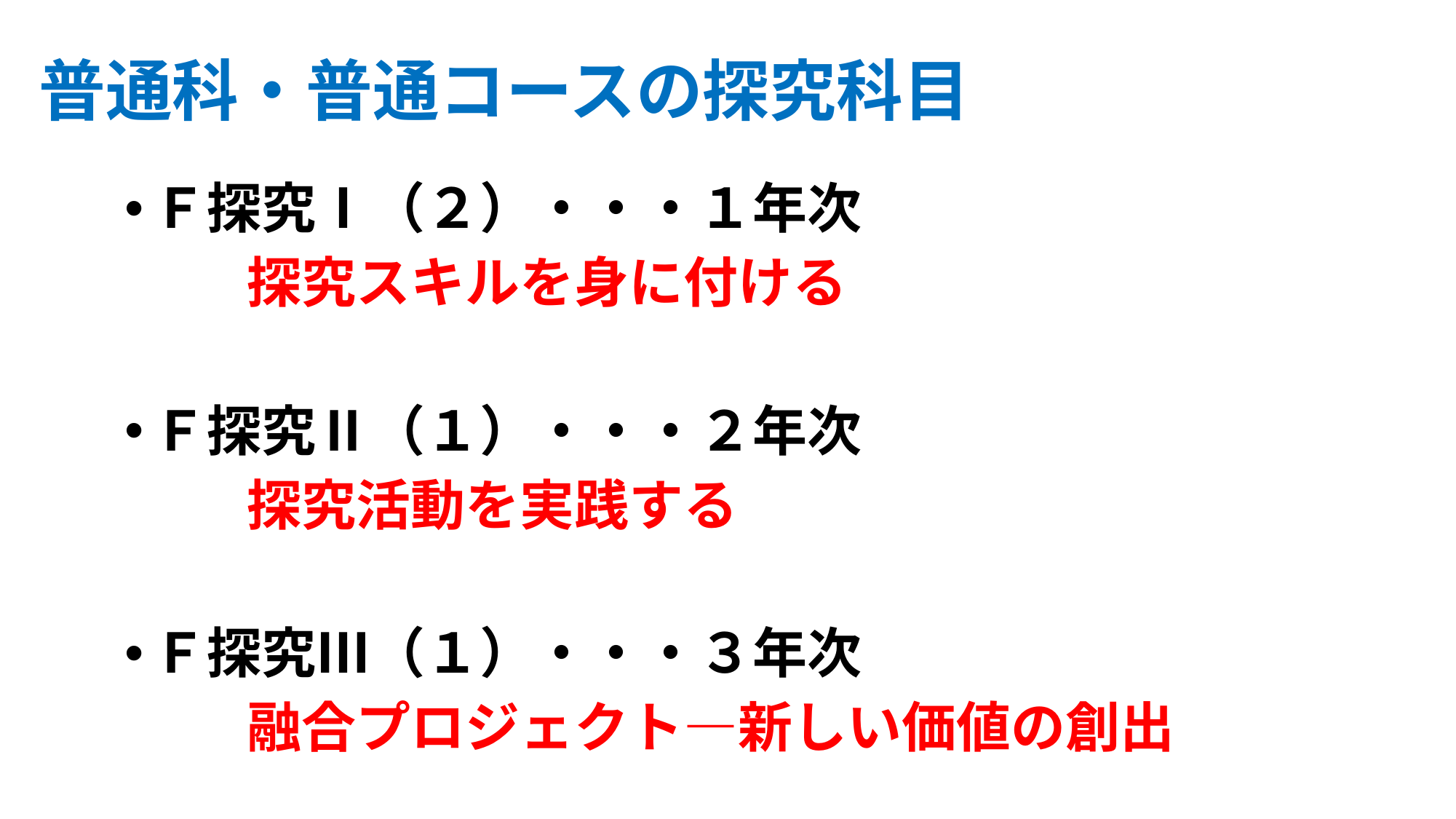

# 普通科・普通コースの探究科目
Ｆ探究Ⅰ（２）・・・１年次
　　探究スキルを身に付ける

Ｆ探究Ⅱ（１）・・・２年次
　　探究活動を実践する

Ｆ探究Ⅲ（１）・・・３年次
　　融合プロジェクト―新しい価値の創出